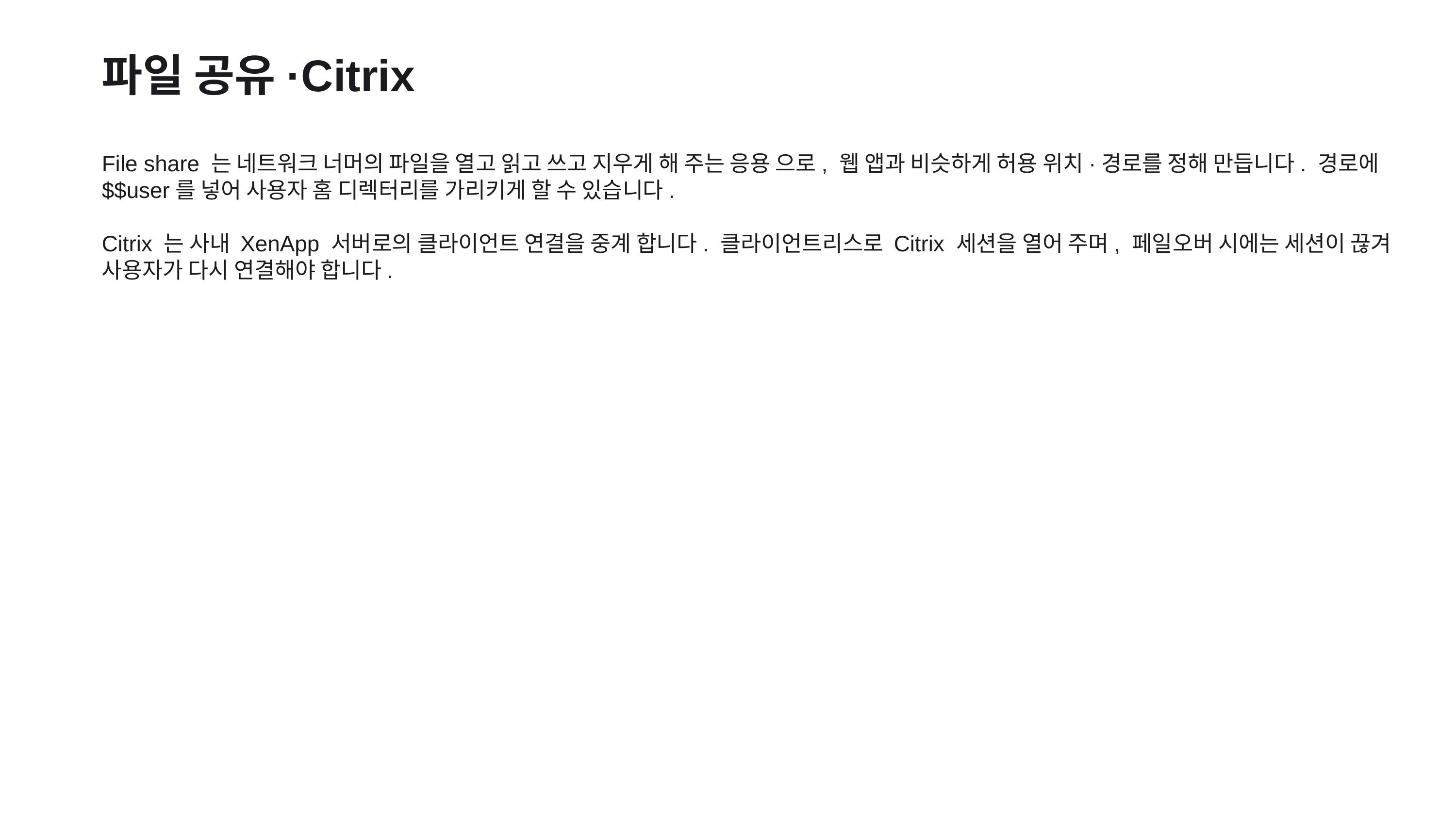

파일 공유·Citrix
File share 는 네트워크 너머의 파일을 열고 읽고 쓰고 지우게 해 주는 응용 으로, 웹 앱과 비슷하게 허용 위치·경로를 정해 만듭니다. 경로에 $$user를 넣어 사용자 홈 디렉터리를 가리키게 할 수 있습니다.

Citrix 는 사내 XenApp 서버로의 클라이언트 연결을 중계 합니다. 클라이언트리스로 Citrix 세션을 열어 주며, 페일오버 시에는 세션이 끊겨 사용자가 다시 연결해야 합니다.